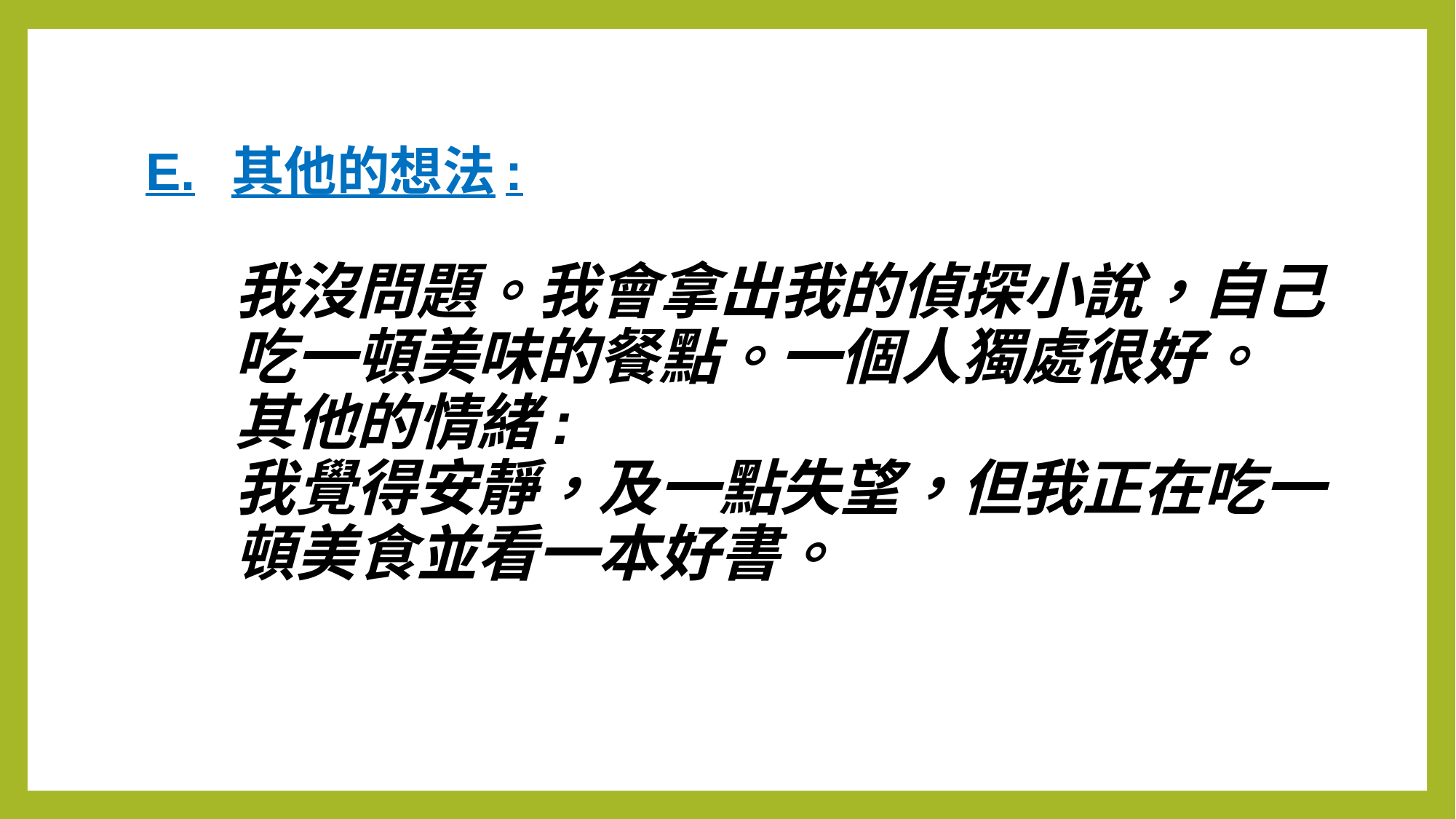

E.	其他的想法:
我沒問題。我會拿出我的偵探小說，自己吃一頓美味的餐點。一個人獨處很好。
其他的情緒:
我覺得安靜，及一點失望，但我正在吃一頓美食並看一本好書。